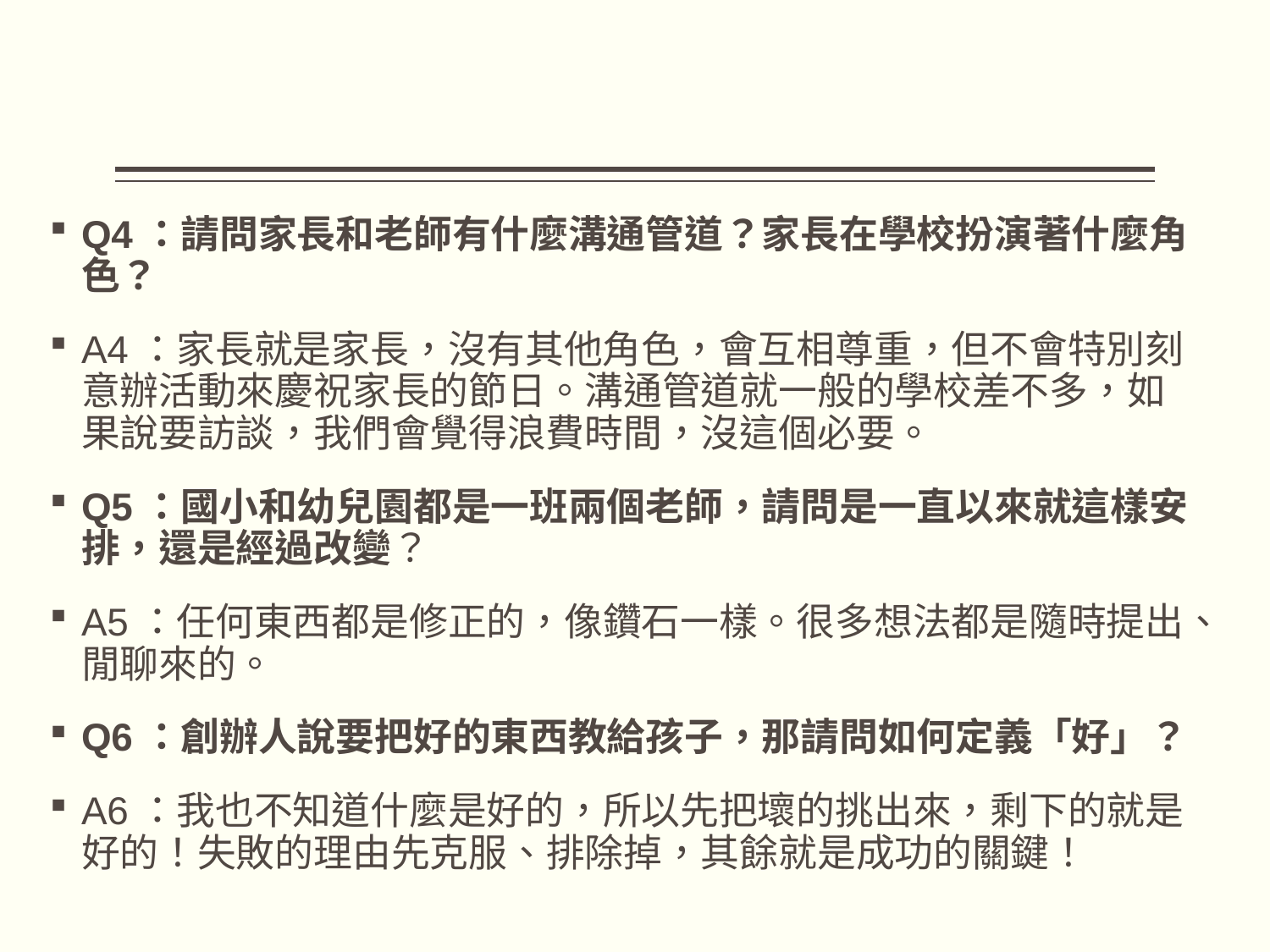

#
Q4：請問家長和老師有什麼溝通管道？家長在學校扮演著什麼角色？
A4：家長就是家長，沒有其他角色，會互相尊重，但不會特別刻意辦活動來慶祝家長的節日。溝通管道就一般的學校差不多，如果說要訪談，我們會覺得浪費時間，沒這個必要。
Q5：國小和幼兒園都是一班兩個老師，請問是一直以來就這樣安排，還是經過改變？
A5：任何東西都是修正的，像鑽石一樣。很多想法都是隨時提出、閒聊來的。
Q6：創辦人說要把好的東西教給孩子，那請問如何定義「好」？
A6：我也不知道什麼是好的，所以先把壞的挑出來，剩下的就是好的！失敗的理由先克服、排除掉，其餘就是成功的關鍵！